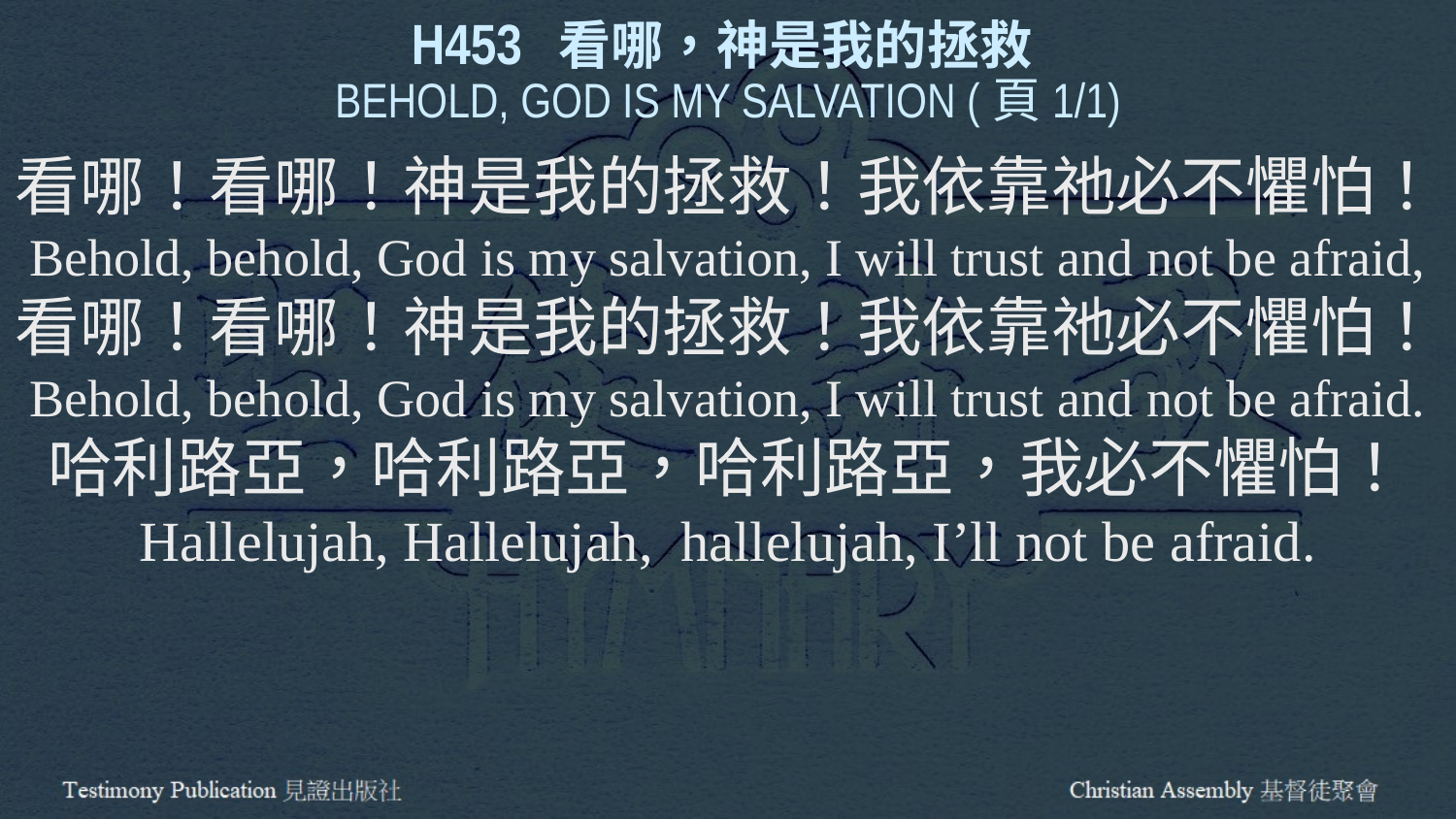

H453  看哪，神是我的拯救
BEHOLD, GOD IS MY SALVATION (頁1/1)
看哪！看哪！神是我的拯救！我依靠祂必不懼怕！
Behold, behold, God is my salvation, I will trust and not be afraid,
看哪！看哪！神是我的拯救！我依靠祂必不懼怕！
Behold, behold, God is my salvation, I will trust and not be afraid.
哈利路亞，哈利路亞，哈利路亞，我必不懼怕！
Hallelujah, Hallelujah,  hallelujah, I’ll not be afraid.